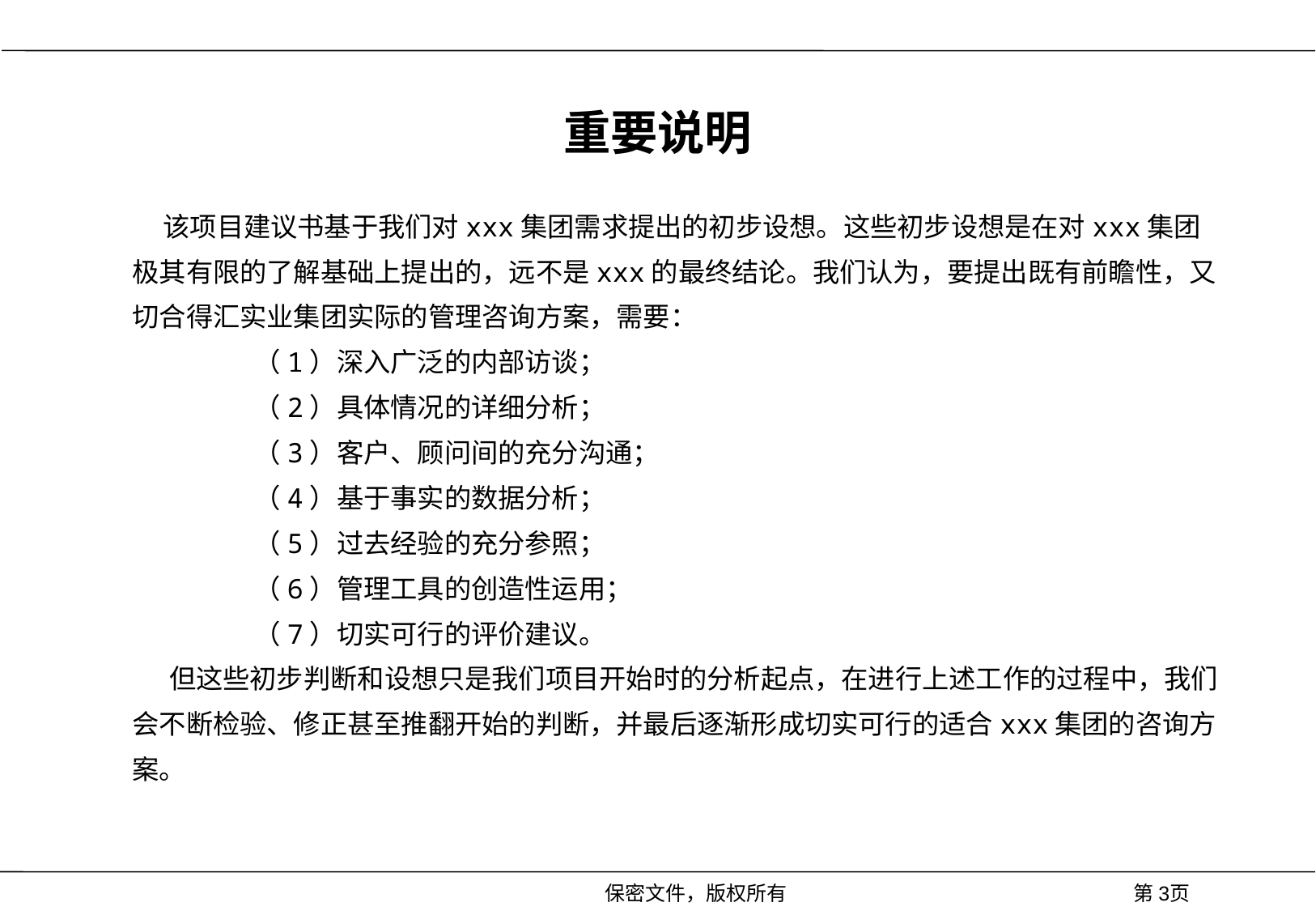

# 重要说明
    该项目建议书基于我们对xxx集团需求提出的初步设想。这些初步设想是在对xxx集团极其有限的了解基础上提出的，远不是xxx的最终结论。我们认为，要提出既有前瞻性，又切合得汇实业集团实际的管理咨询方案，需要：
	（1）深入广泛的内部访谈；
	（2）具体情况的详细分析；
	（3）客户、顾问间的充分沟通；
	（4）基于事实的数据分析；
	（5）过去经验的充分参照；
	（6）管理工具的创造性运用；
	（7）切实可行的评价建议。
     但这些初步判断和设想只是我们项目开始时的分析起点，在进行上述工作的过程中，我们会不断检验、修正甚至推翻开始的判断，并最后逐渐形成切实可行的适合xxx集团的咨询方案。